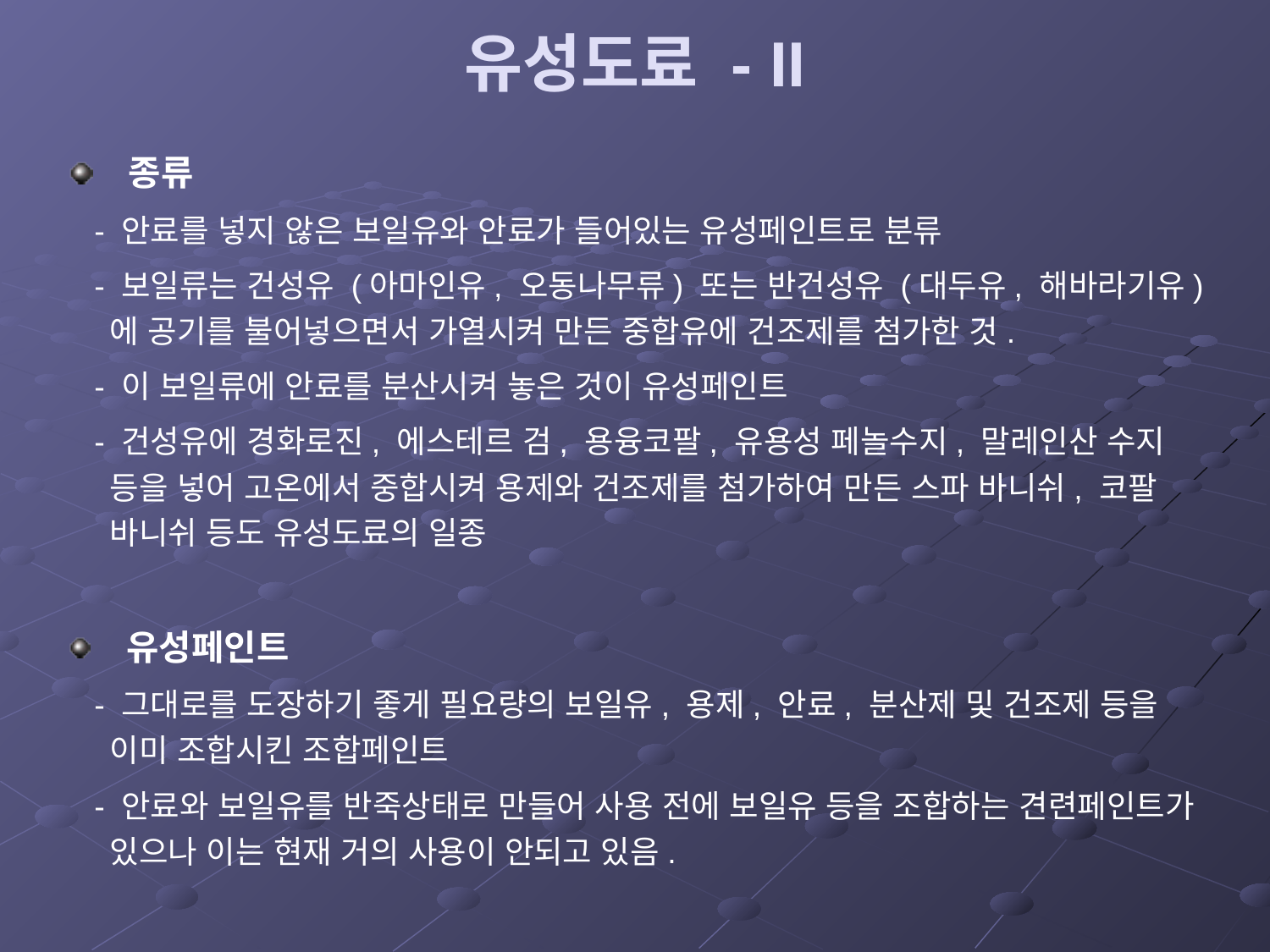

# 유성도료 - II
 종류
   - 안료를 넣지 않은 보일유와 안료가 들어있는 유성페인트로 분류
   - 보일류는 건성유 (아마인유, 오동나무류) 또는 반건성유 (대두유, 해바라기유)에 공기를 불어넣으면서 가열시켜 만든 중합유에 건조제를 첨가한 것.
   - 이 보일류에 안료를 분산시켜 놓은 것이 유성페인트
   - 건성유에 경화로진, 에스테르 검, 용융코팔, 유용성 페놀수지, 말레인산 수지 등을 넣어 고온에서 중합시켜 용제와 건조제를 첨가하여 만든 스파 바니쉬, 코팔 바니쉬 등도 유성도료의 일종

 유성페인트
   - 그대로를 도장하기 좋게 필요량의 보일유, 용제, 안료, 분산제 및 건조제 등을 이미 조합시킨 조합페인트
   - 안료와 보일유를 반죽상태로 만들어 사용 전에 보일유 등을 조합하는 견련페인트가 있으나 이는 현재 거의 사용이 안되고 있음.